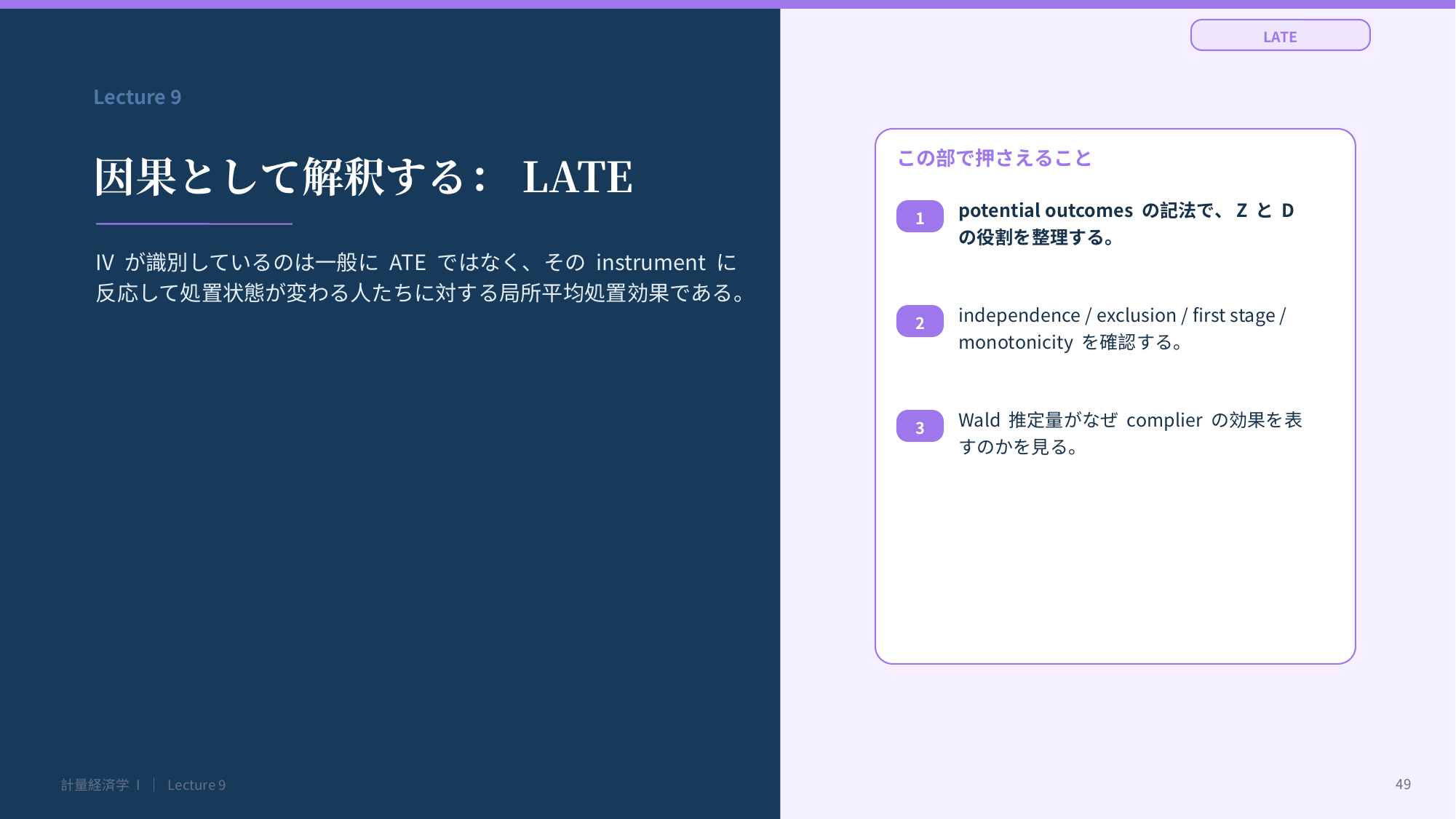

LATE
Lecture 9

因果として解釈する：LATE
この部で押さえること
potential outcomes の記法で、Z と D の役割を整理する。

1

IV が識別しているのは一般に ATE ではなく、その instrument に反応して処置状態が変わる人たちに対する局所平均処置効果である。
independence / exclusion / first stage / monotonicity を確認する。

2
Wald 推定量がなぜ complier の効果を表すのかを見る。

3
49
計量経済学 I ｜ Lecture 9